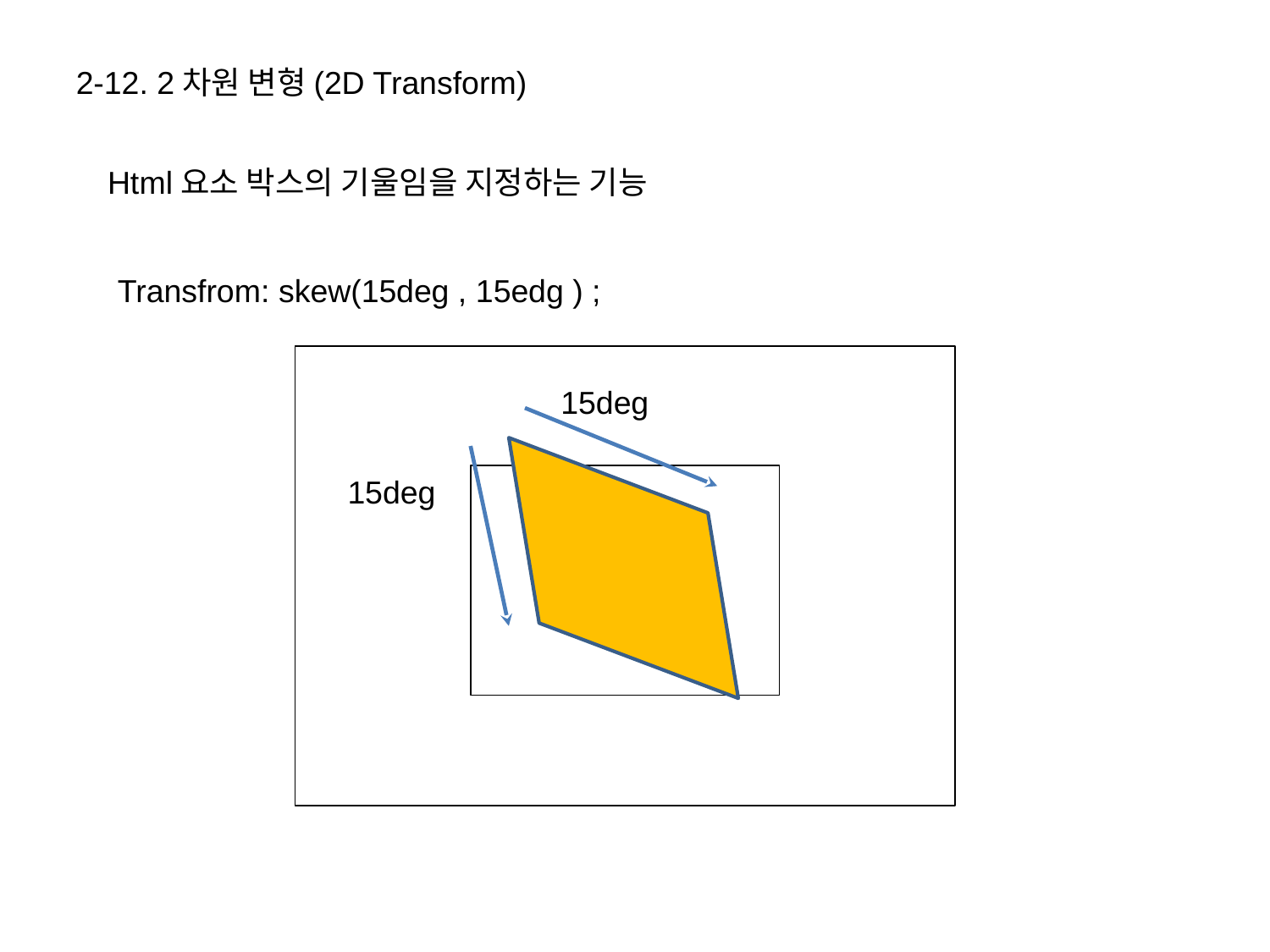

2-12. 2차원 변형(2D Transform)
Html요소 박스의 기울임을 지정하는 기능
Transfrom: skew(15deg , 15edg ) ;

15deg

15deg